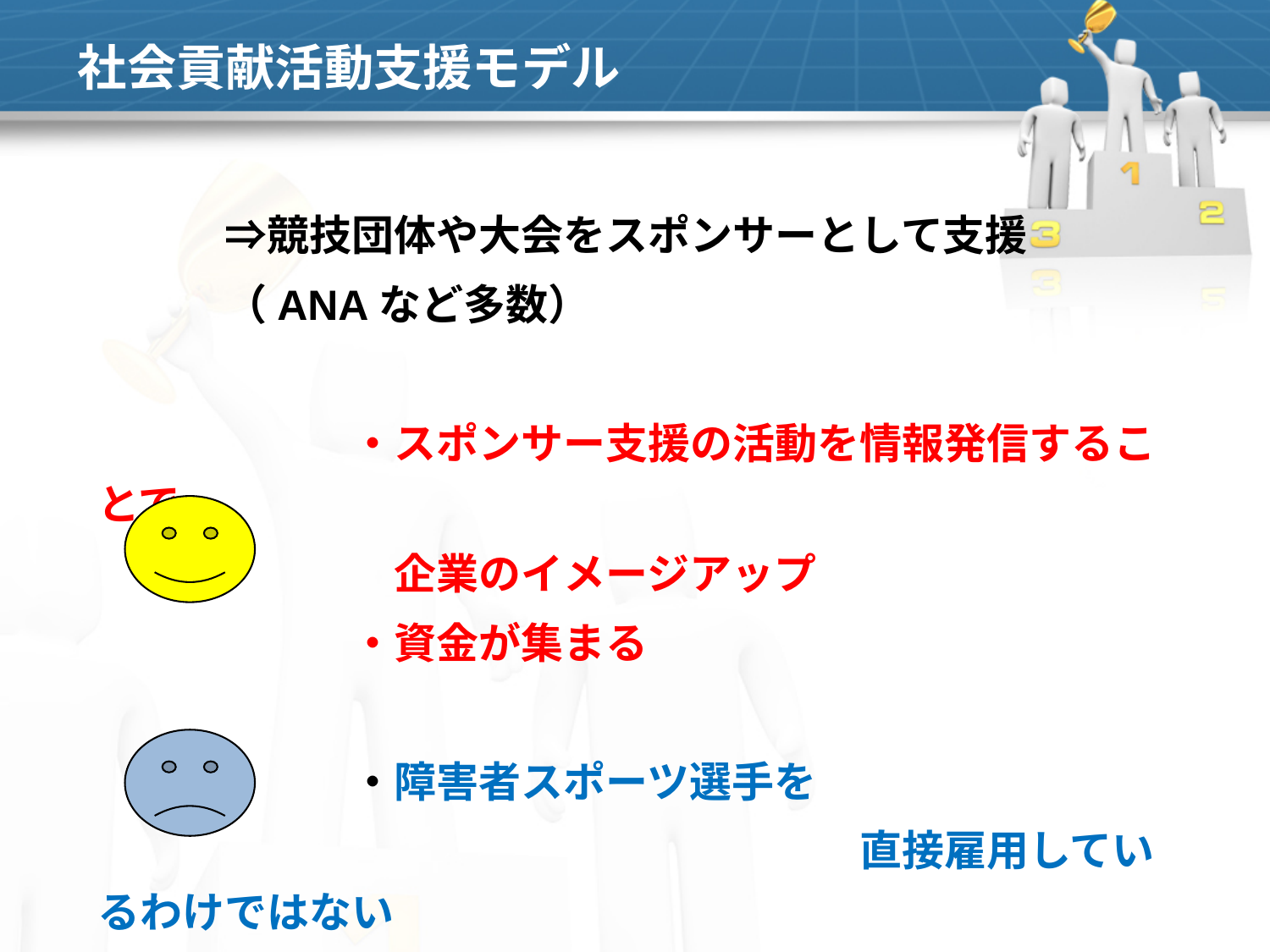

# 社会貢献活動支援モデル
　　　⇒競技団体や大会をスポンサーとして支援
　　　（ANAなど多数）

　　　　　　・スポンサー支援の活動を情報発信することで
　　　　　　　企業のイメージアップ
　　　　　　・資金が集まる

　　　　　　・障害者スポーツ選手を
　　　　　　　　　　　　　　　　　　直接雇用しているわけではない